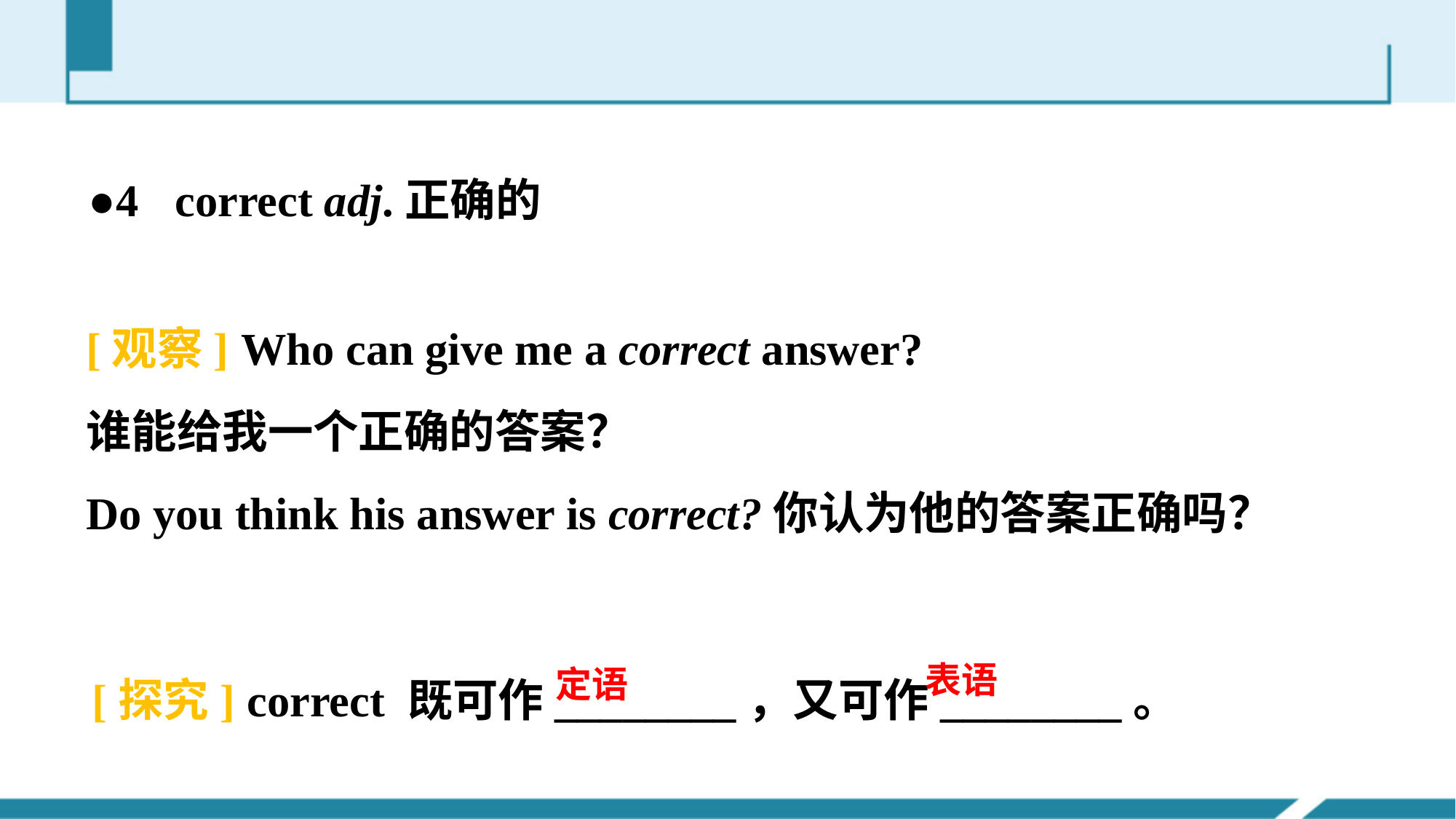

●4   correct adj.正确的
[观察] Who can give me a correct answer?
谁能给我一个正确的答案？
Do you think his answer is correct?你认为他的答案正确吗？
[探究] correct 既可作________，又可作________。
表语
定语